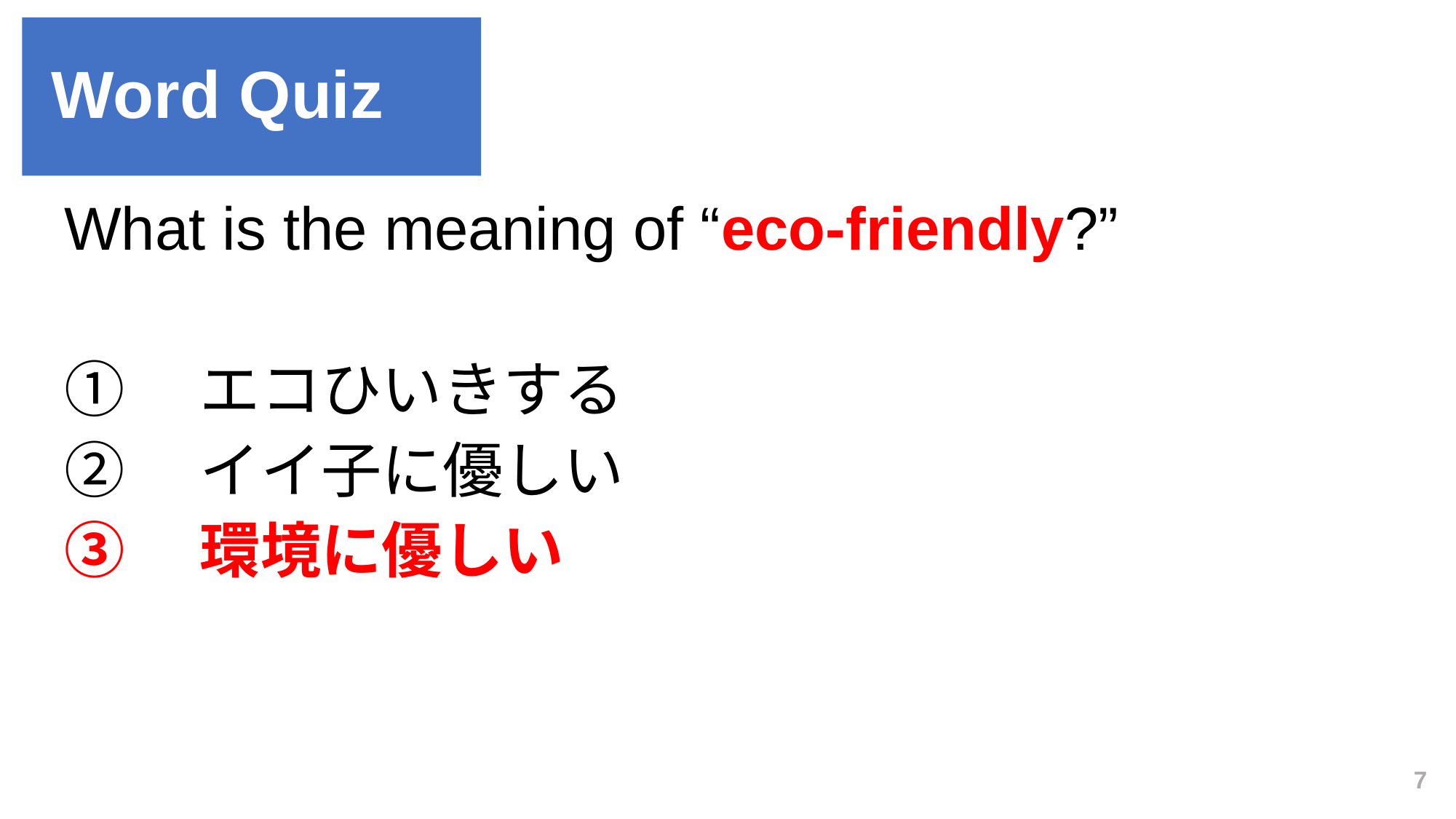

Word Quiz
What is the meaning of “eco-friendly?”

①　エコひいきする
②　イイ子に優しい
③　環境に優しい